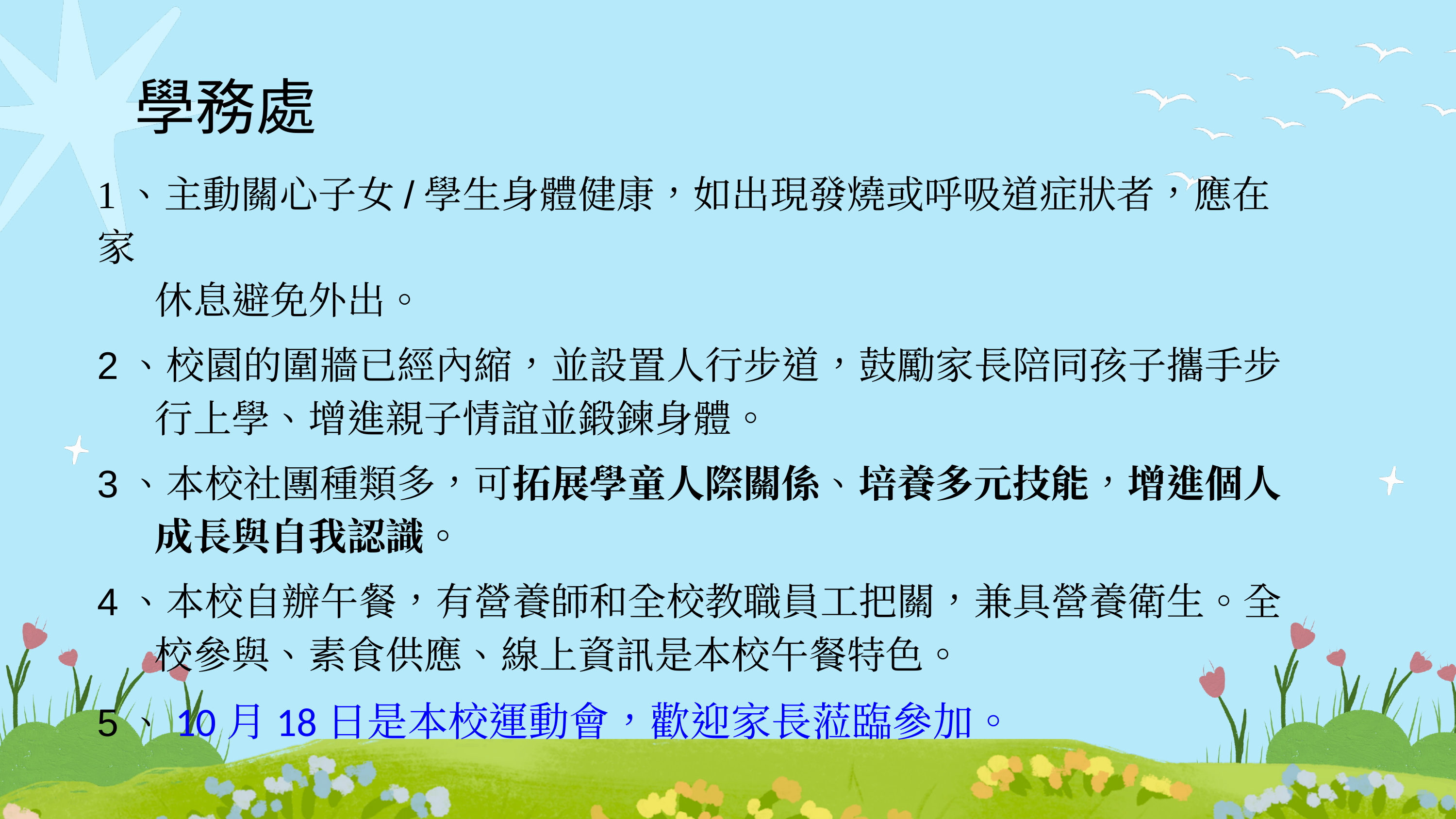

學務處

1、主動關心子女/學生身體健康，如出現發燒或呼吸道症狀者，應在家
      休息避免外出。
2、校園的圍牆已經內縮，並設置人行步道，鼓勵家長陪同孩子攜手步
      行上學、增進親子情誼並鍛鍊身體。
3、本校社團種類多，可拓展學童人際關係、培養多元技能，增進個人
      成長與自我認識。
4、本校自辦午餐，有營養師和全校教職員工把關，兼具營養衛生。全
      校參與、素食供應、線上資訊是本校午餐特色。
5、10月18日是本校運動會，歡迎家長蒞臨參加。